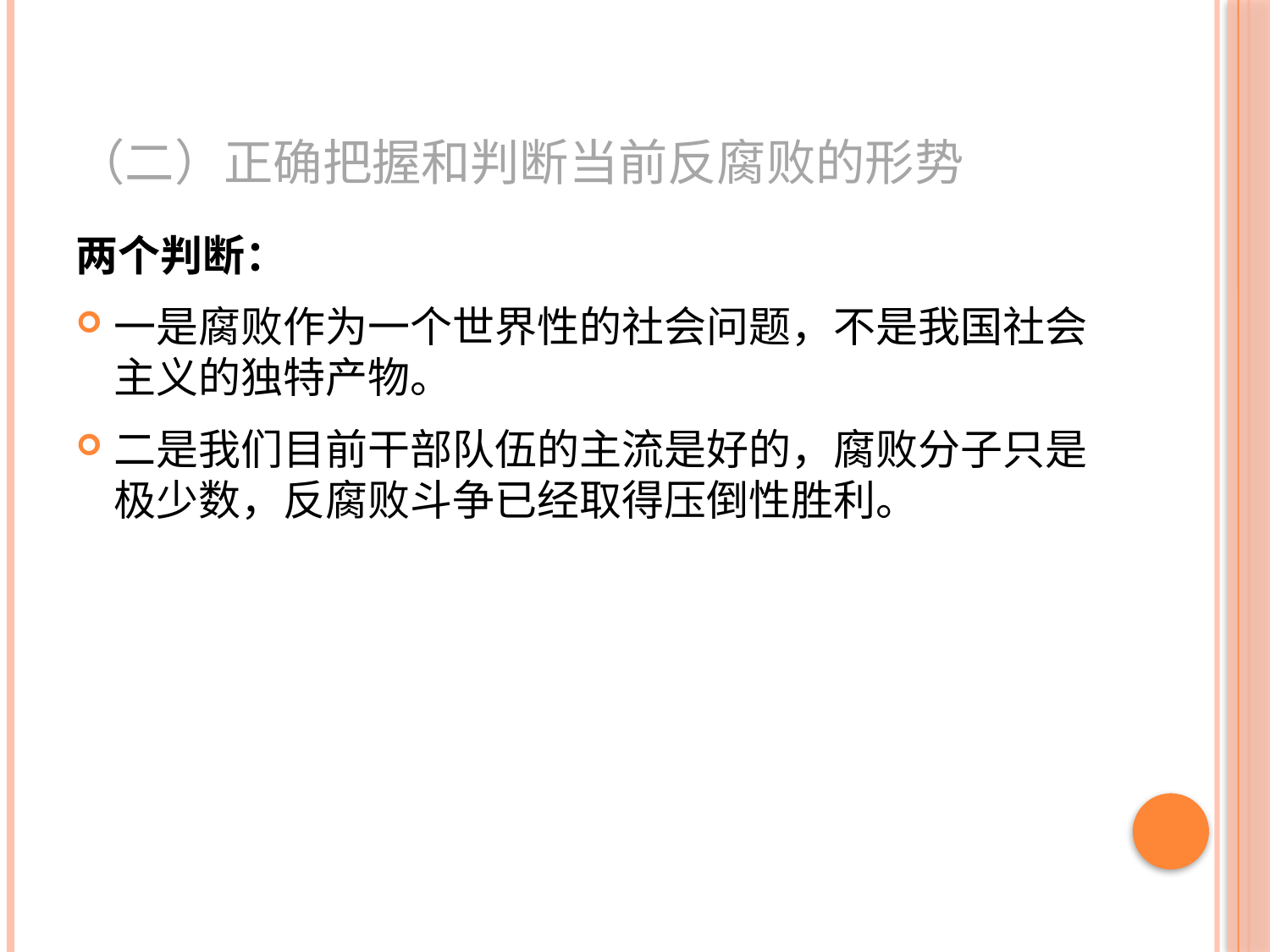

# （二）正确把握和判断当前反腐败的形势
两个判断：
一是腐败作为一个世界性的社会问题，不是我国社会主义的独特产物。
二是我们目前干部队伍的主流是好的，腐败分子只是极少数，反腐败斗争已经取得压倒性胜利。